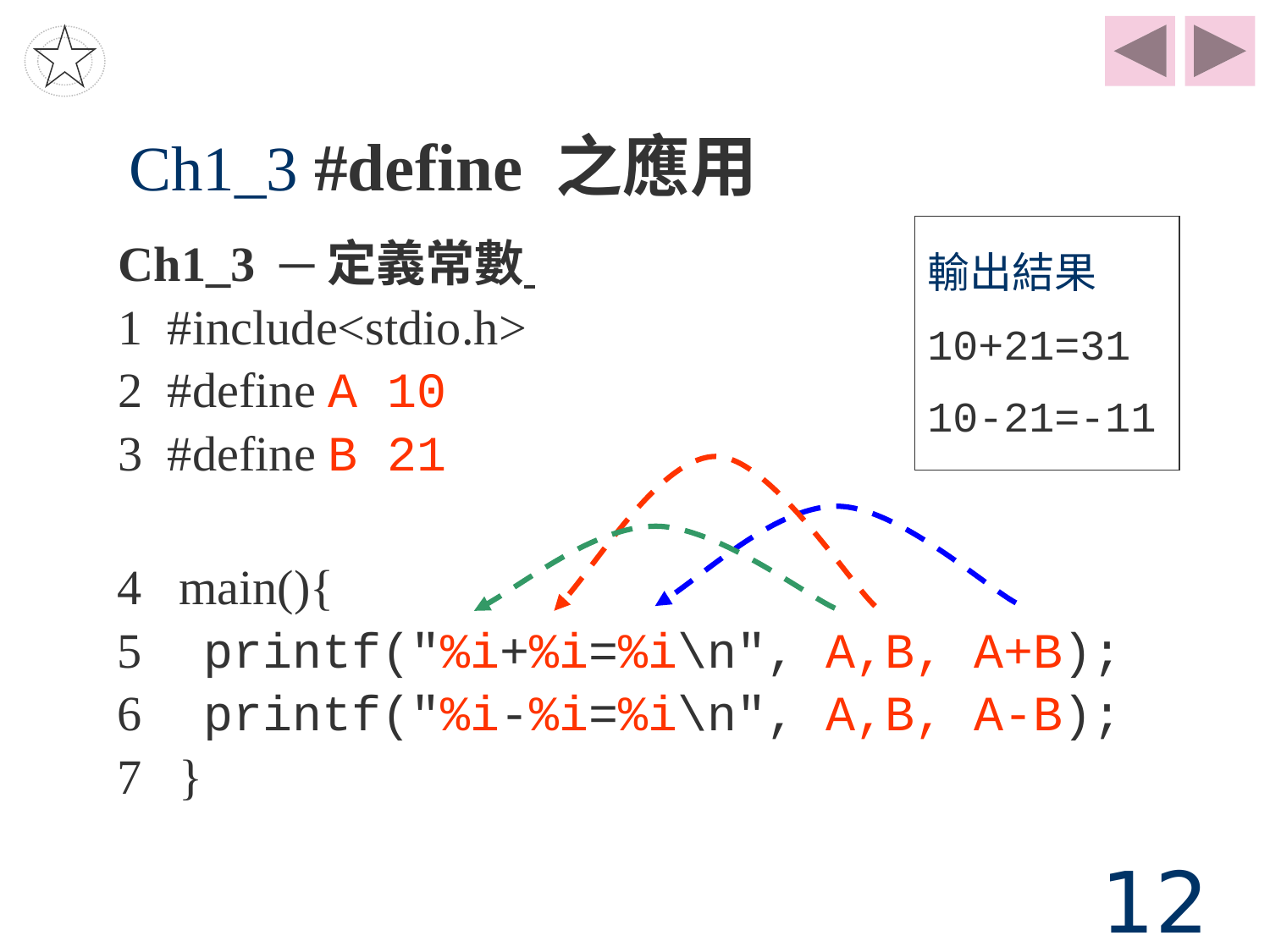

# Ch1_3 #define 之應用
輸出結果
10+21=31
10-21=-11
Ch1_3  ─定義常數
1  #include<stdio.h>
2  #define A 10
3  #define B 21

4   main(){
5     printf("%i+%i=%i\n", A,B, A+B);
6     printf("%i-%i=%i\n", A,B, A-B);
7   }
12